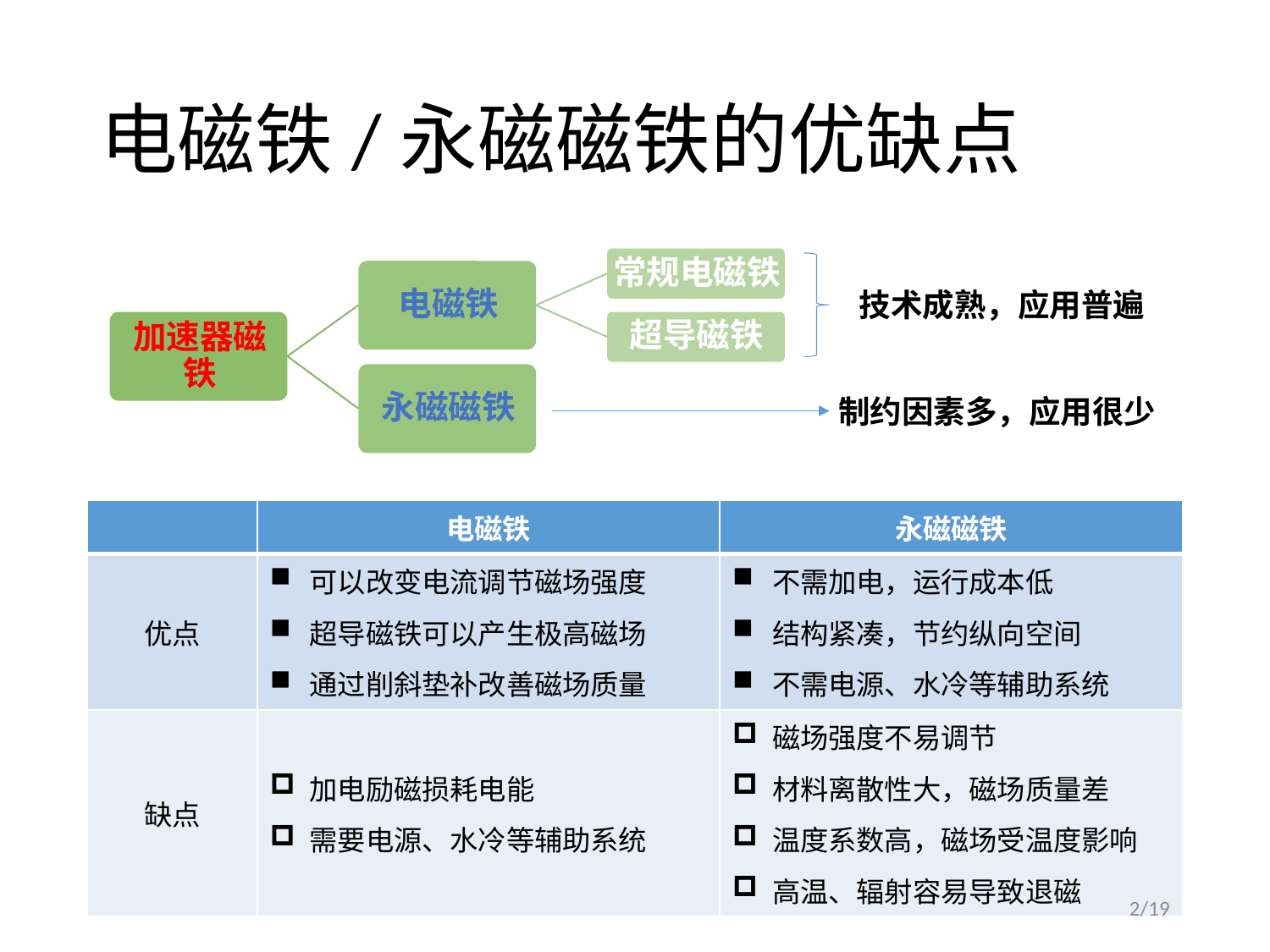

# 电磁铁/永磁磁铁的优缺点
加速器磁铁

电磁铁

常规电磁铁

超导磁铁

永磁磁铁

技术成熟，应用普遍
制约因素多，应用很少
|  | 电磁铁 | 永磁磁铁 |
| --- | --- | --- |
| 优点 | 可以改变电流调节磁场强度 超导磁铁可以产生极高磁场 通过削斜垫补改善磁场质量 | 不需加电，运行成本低 结构紧凑，节约纵向空间 不需电源、水冷等辅助系统 |
| 缺点 | 加电励磁损耗电能 需要电源、水冷等辅助系统 | 磁场强度不易调节 材料离散性大，磁场质量差 温度系数高，磁场受温度影响 高温、辐射容易导致退磁 |
2/19